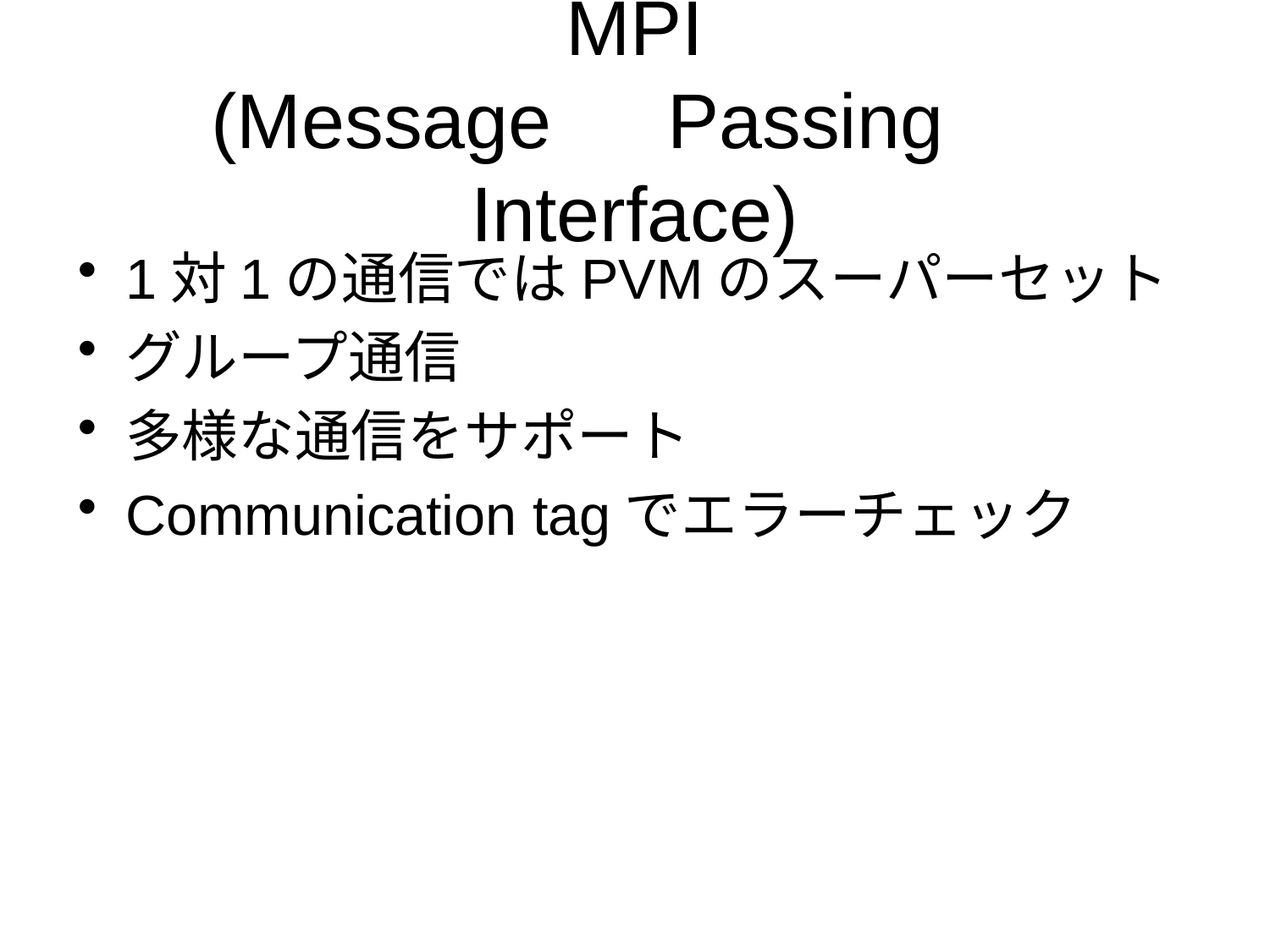

# MPI (Message　Passing　Interface)
1対1の通信ではPVMのスーパーセット
グループ通信
多様な通信をサポート
Communication tagでエラーチェック